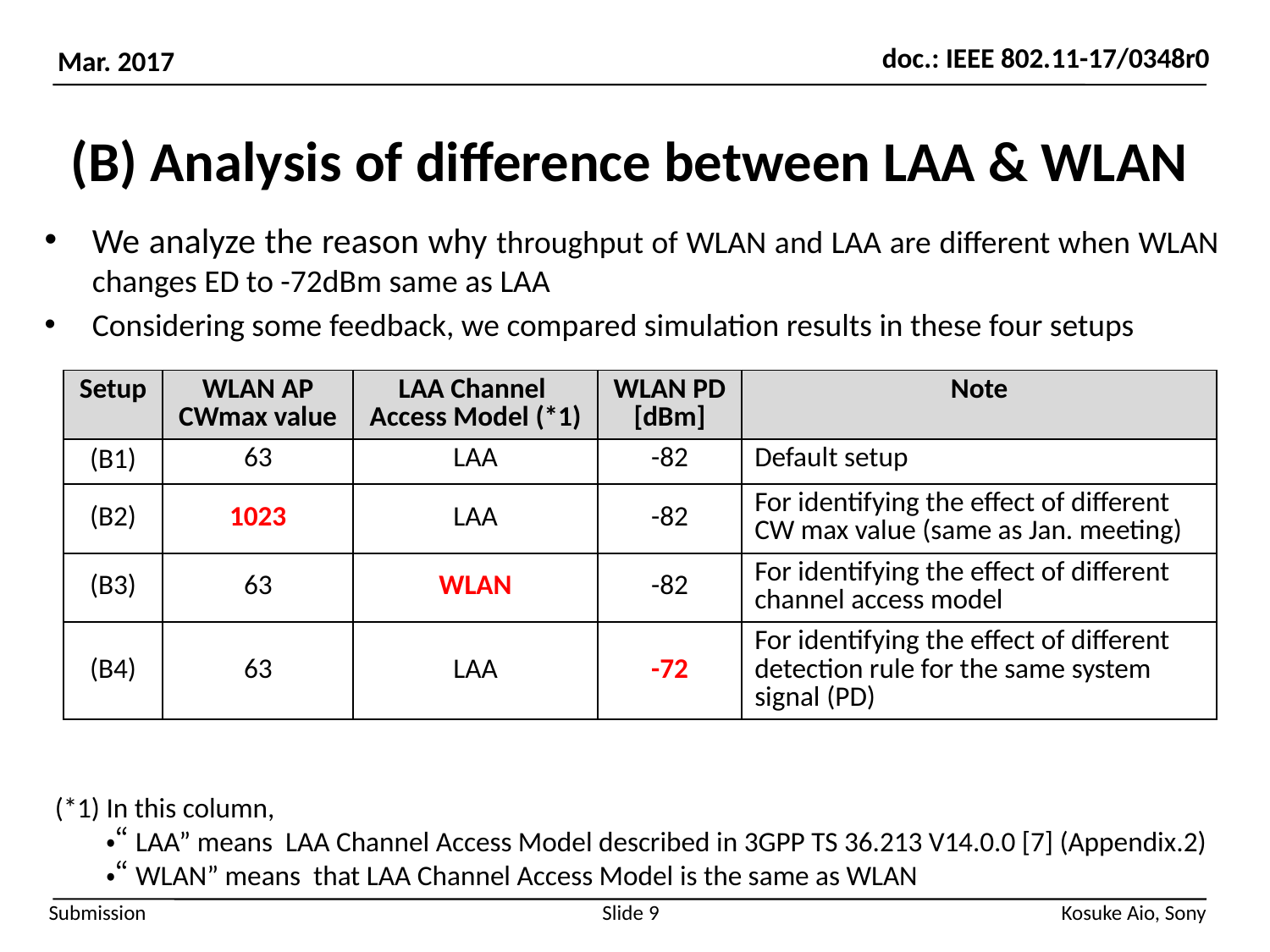

# (B) Analysis of difference between LAA & WLAN
We analyze the reason why throughput of WLAN and LAA are different when WLAN changes ED to -72dBm same as LAA
Considering some feedback, we compared simulation results in these four setups
| Setup | WLAN AP CWmax value | LAA Channel Access Model (\*1) | WLAN PD [dBm] | Note |
| --- | --- | --- | --- | --- |
| (B1) | 63 | LAA | -82 | Default setup |
| (B2) | 1023 | LAA | -82 | For identifying the effect of different CW max value (same as Jan. meeting) |
| (B3) | 63 | WLAN | -82 | For identifying the effect of different channel access model |
| (B4) | 63 | LAA | -72 | For identifying the effect of different detection rule for the same system signal (PD) |
(*1) In this column,
       ・“LAA” means  LAA Channel Access Model described in 3GPP TS 36.213 V14.0.0 [7] (Appendix.2)
       ・“WLAN” means  that LAA Channel Access Model is the same as WLAN
Slide 9